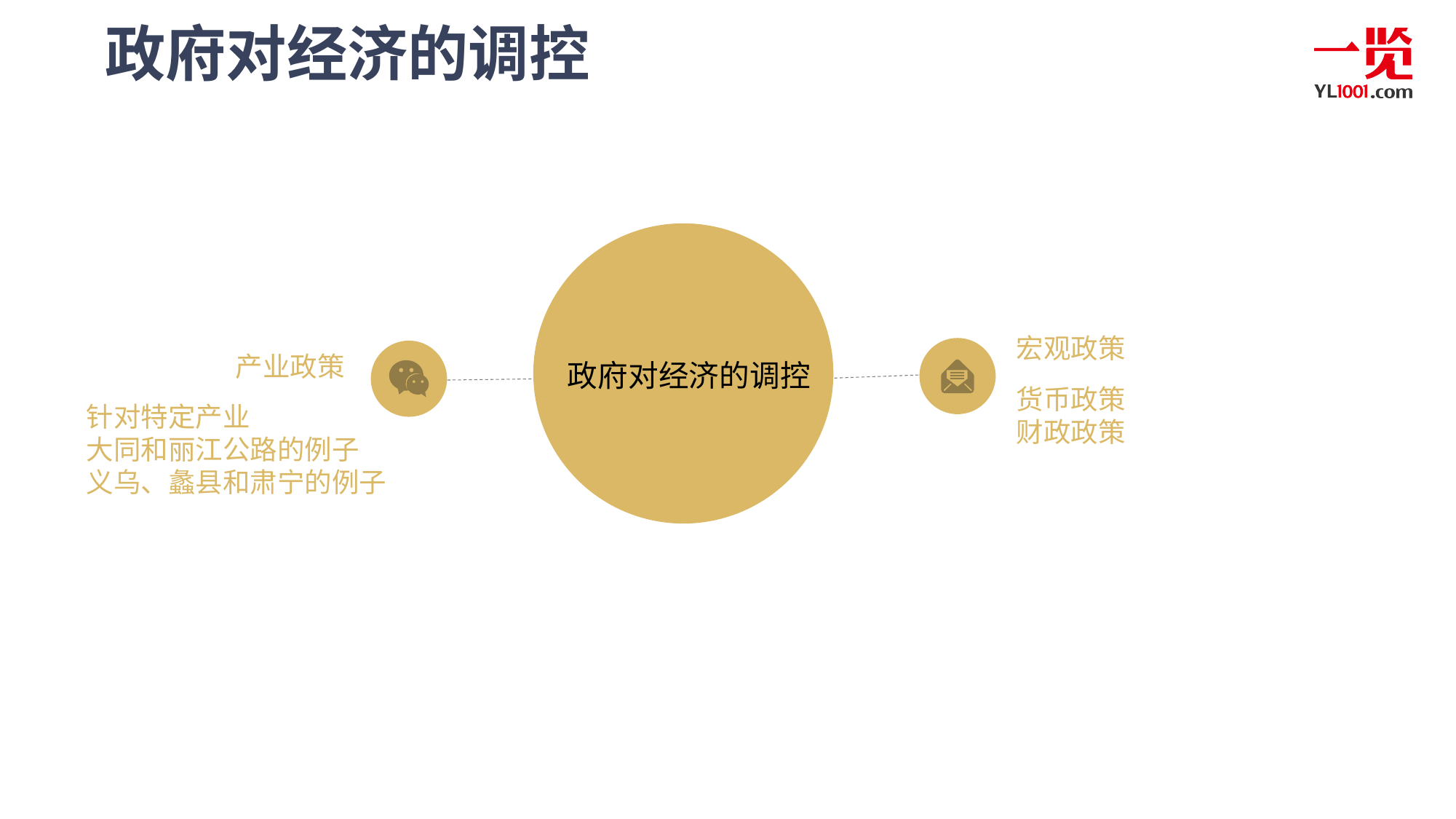

# 政府对经济的调控

宏观政策
产业政策

政府对经济的调控

货币政策
财政政策
针对特定产业
大同和丽江公路的例子
义乌、蠡县和肃宁的例子